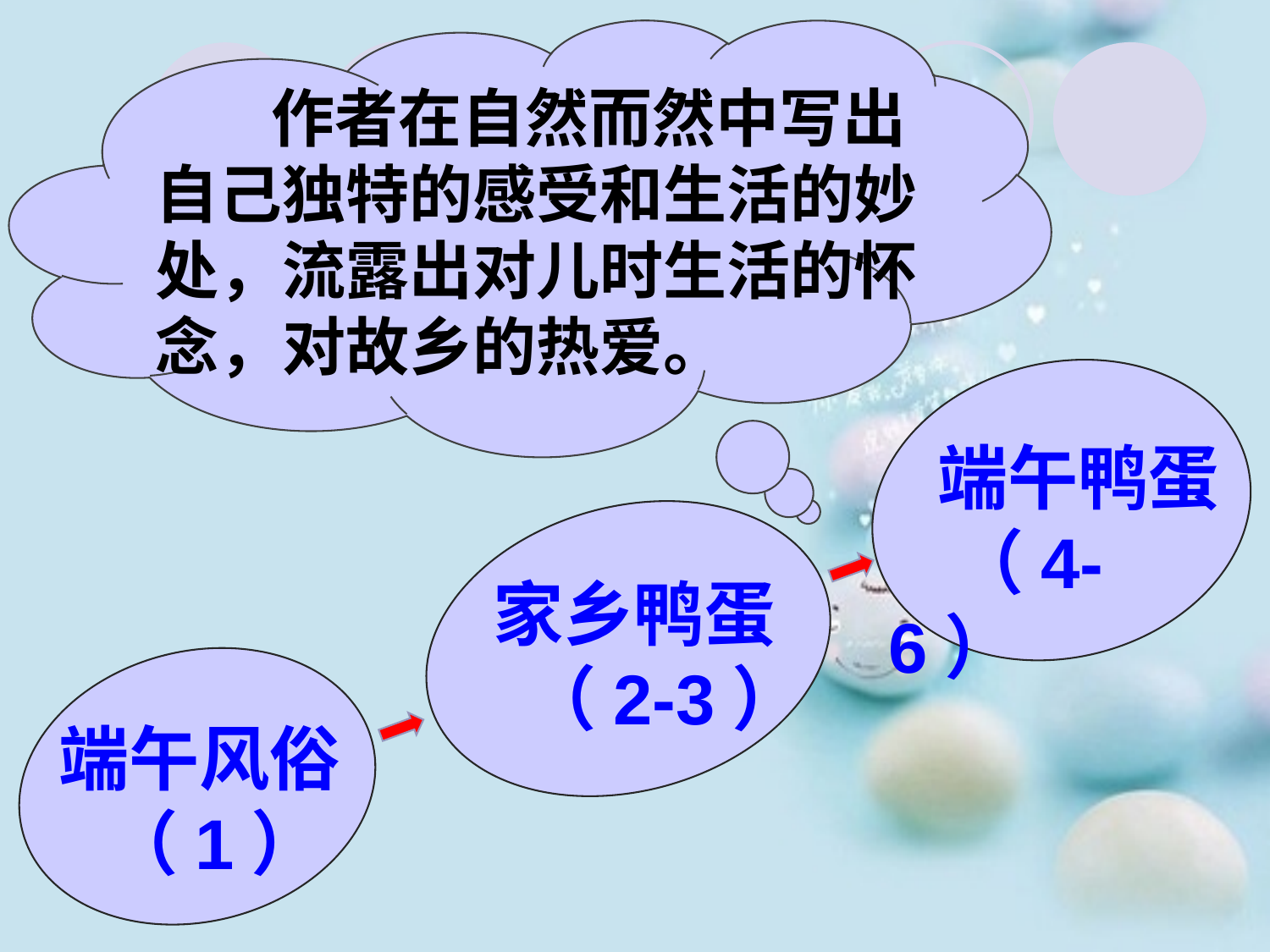

作者在自然而然中写出自己独特的感受和生活的妙处，流露出对儿时生活的怀念，对故乡的热爱。

  端午鸭蛋
   （4-6）

家乡鸭蛋
 （2-3）

端午风俗
  （1）